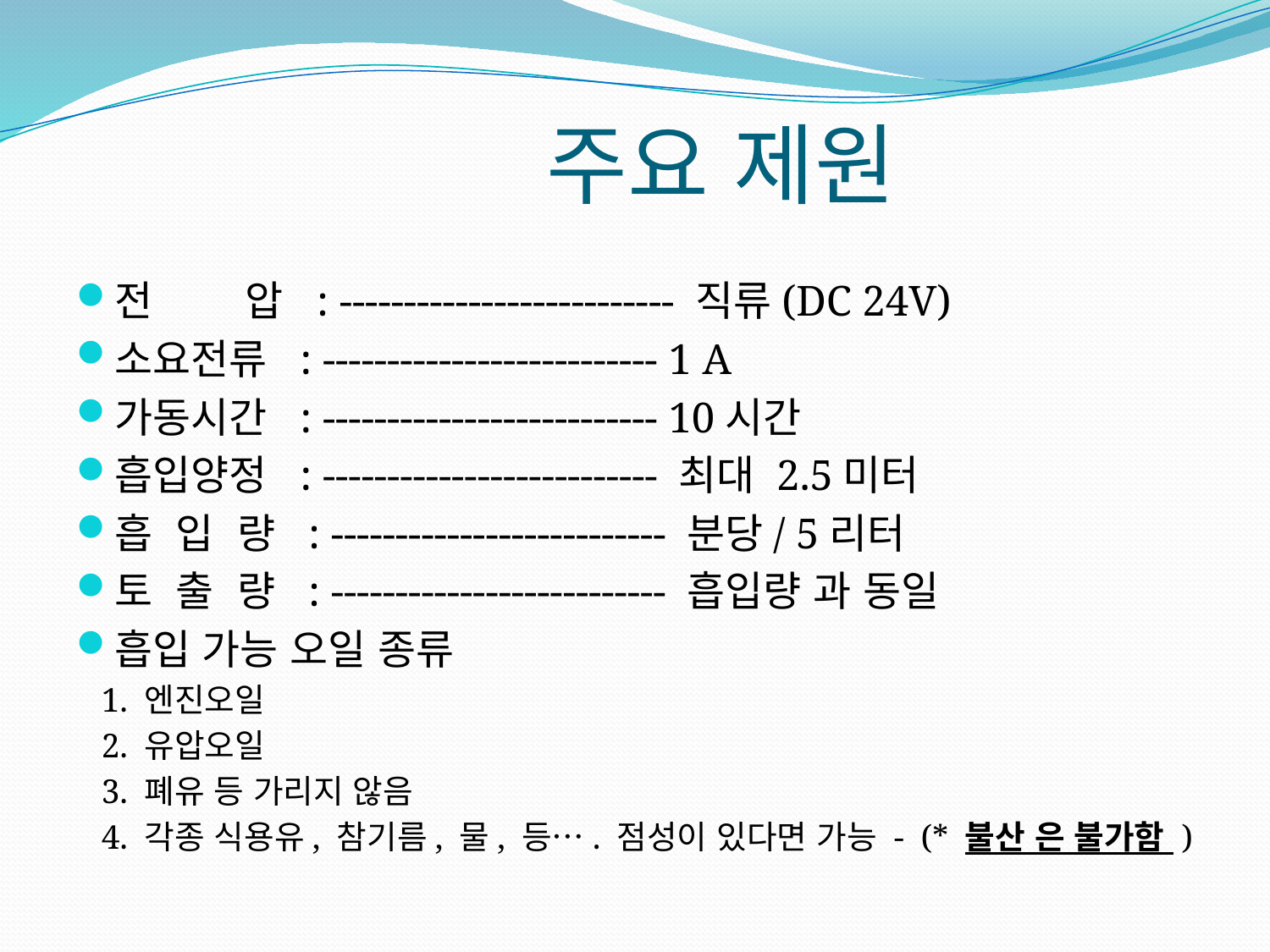

# 주요 제원
전        압  : -------------------------- 직류(DC 24V)
소요전류  : -------------------------- 1 A
가동시간  : -------------------------- 10시간
흡입양정  : -------------------------- 최대 2.5미터
흡  입  량  : -------------------------- 분당/ 5리터
토  출  량  : -------------------------- 흡입량 과 동일
흡입 가능 오일 종류
   1. 엔진오일
   2. 유압오일
   3. 폐유 등 가리지 않음
   4. 각종 식용유, 참기름, 물, 등…. 점성이 있다면 가능 -  (* 불산 은 불가함 )